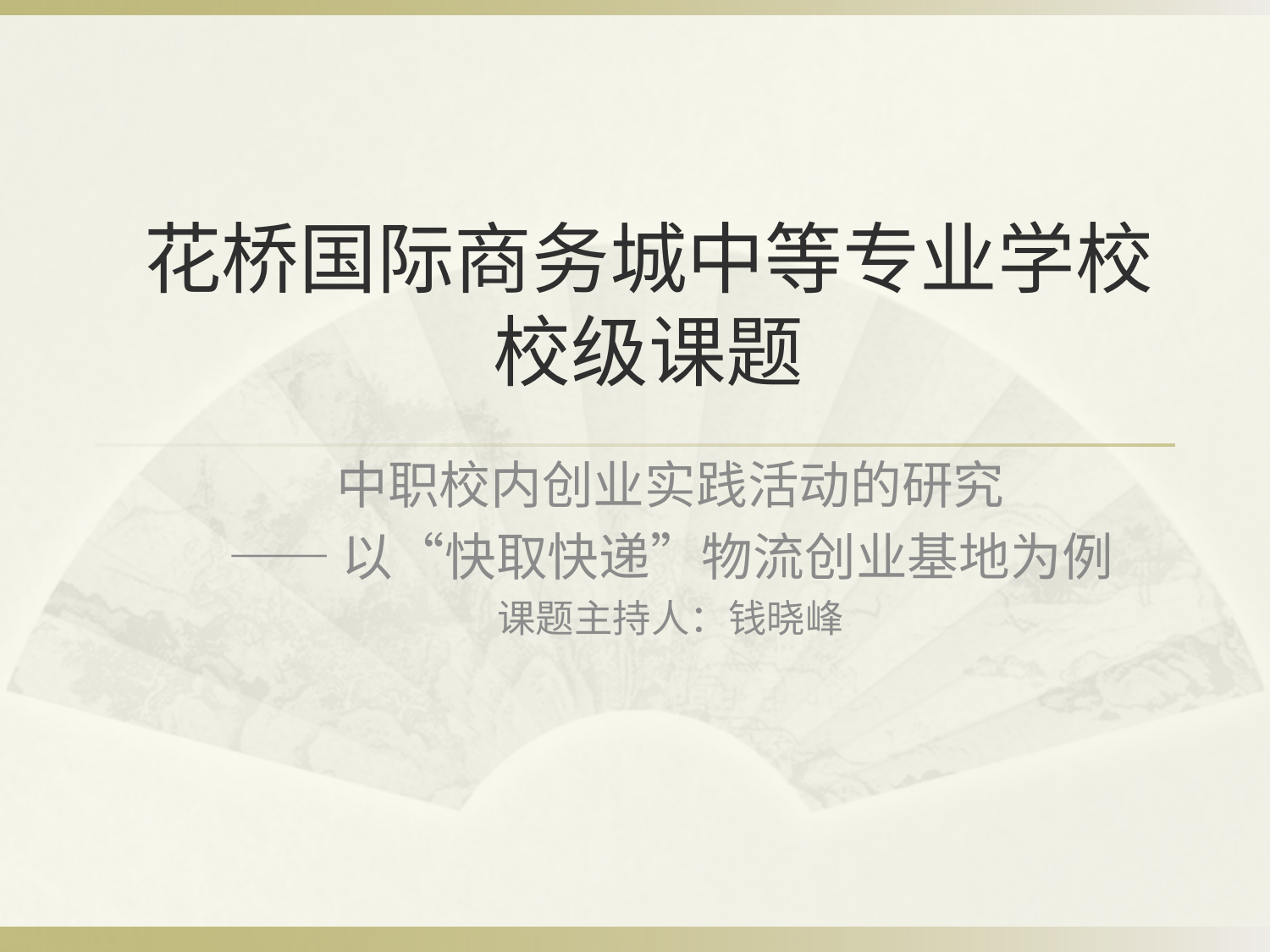

# 花桥国际商务城中等专业学校 校级课题
中职校内创业实践活动的研究
——以“快取快递”物流创业基地为例
课题主持人：钱晓峰